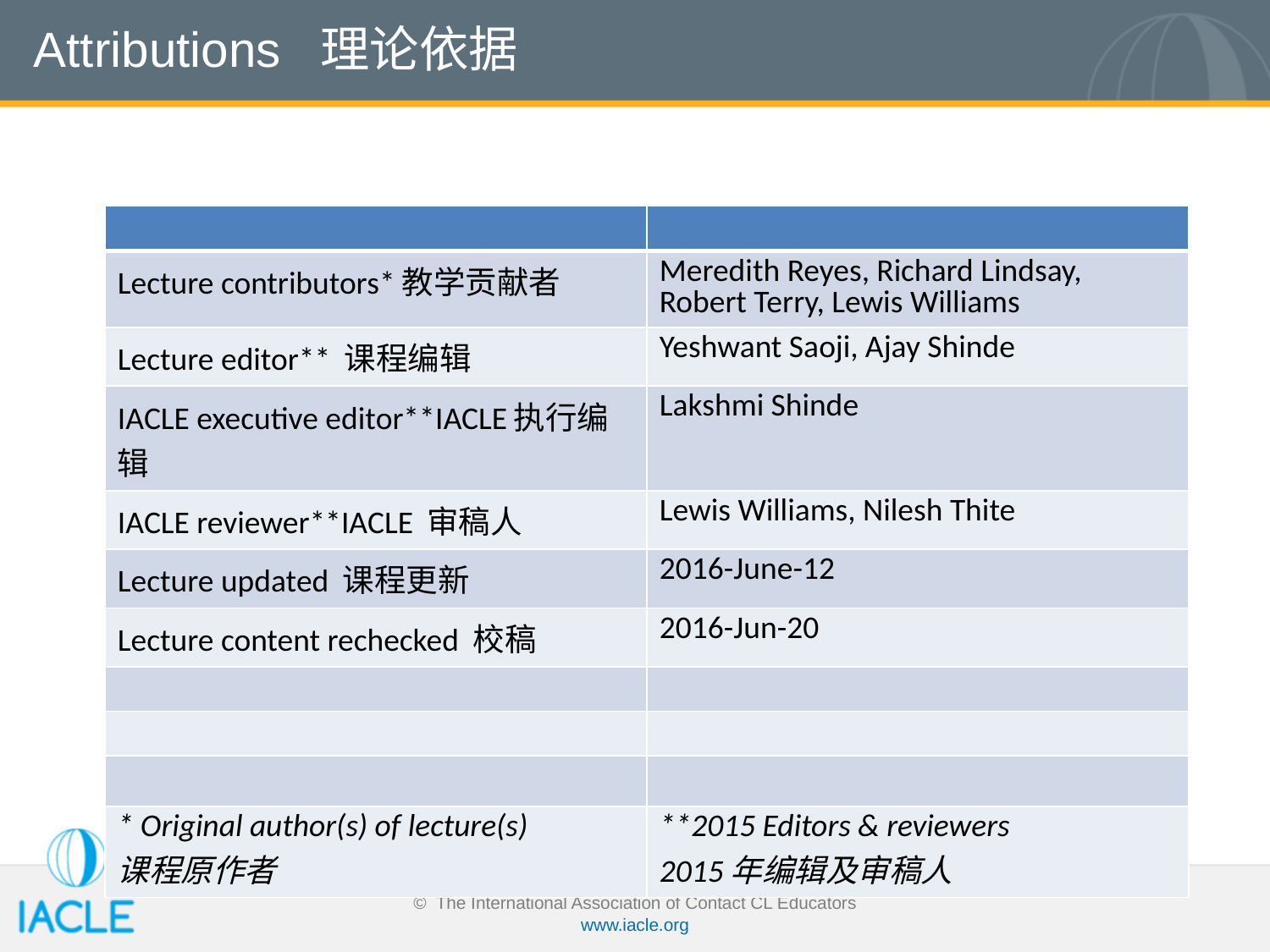

# Attributions  理论依据
|  |  |
| --- | --- |
| Lecture contributors\*教学贡献者 | Meredith Reyes, Richard Lindsay, Robert Terry, Lewis Williams |
| Lecture editor\*\* 课程编辑 | Yeshwant Saoji, Ajay Shinde |
| IACLE executive editor\*\*IACLE执行编辑 | Lakshmi Shinde |
| IACLE reviewer\*\*IACLE 审稿人 | Lewis Williams, Nilesh Thite |
| Lecture updated 课程更新 | 2016-June-12 |
| Lecture content rechecked 校稿 | 2016-Jun-20 |
|  |  |
|  |  |
|  |  |
| \* Original author(s) of lecture(s) 课程原作者 | \*\*2015 Editors & reviewers 2015年编辑及审稿人 |